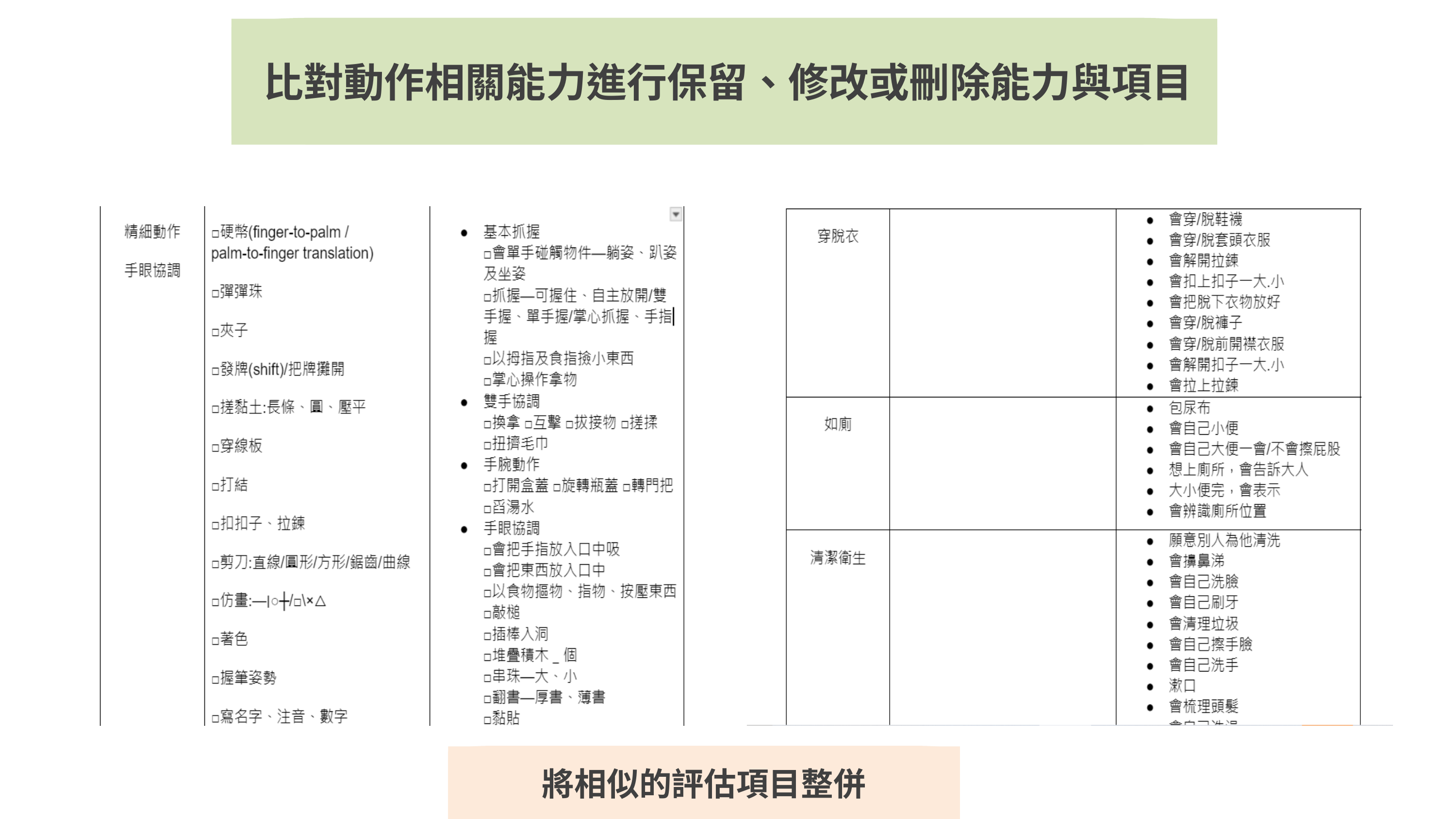

比對動作相關能力進行保留、修改或刪除能力與項目

將相似的評估項目整併